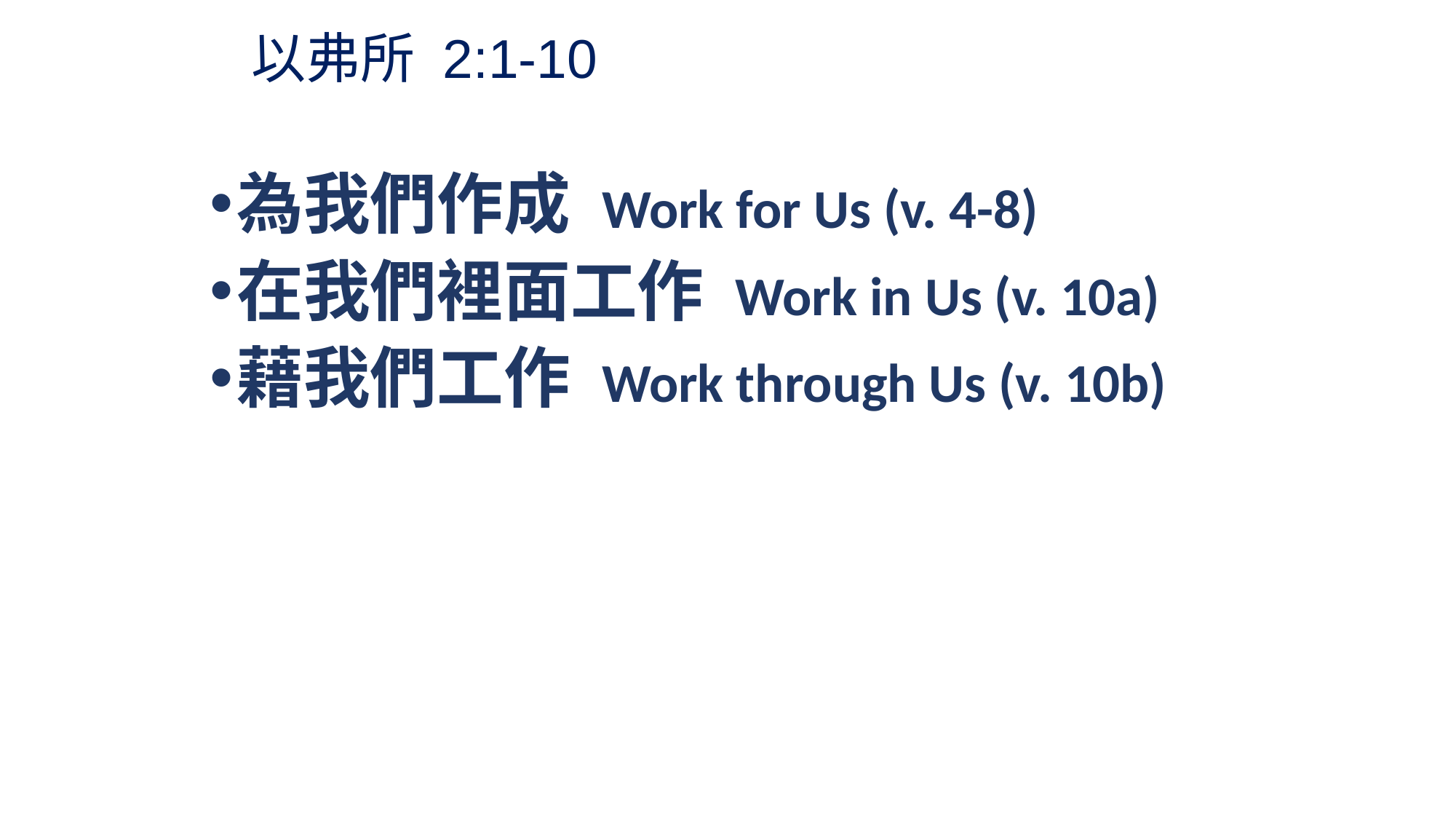

# 以弗所 2:1-10
為我們作成 Work for Us (v. 4-8)
在我們裡面工作 Work in Us (v. 10a)
藉我們工作 Work through Us (v. 10b)